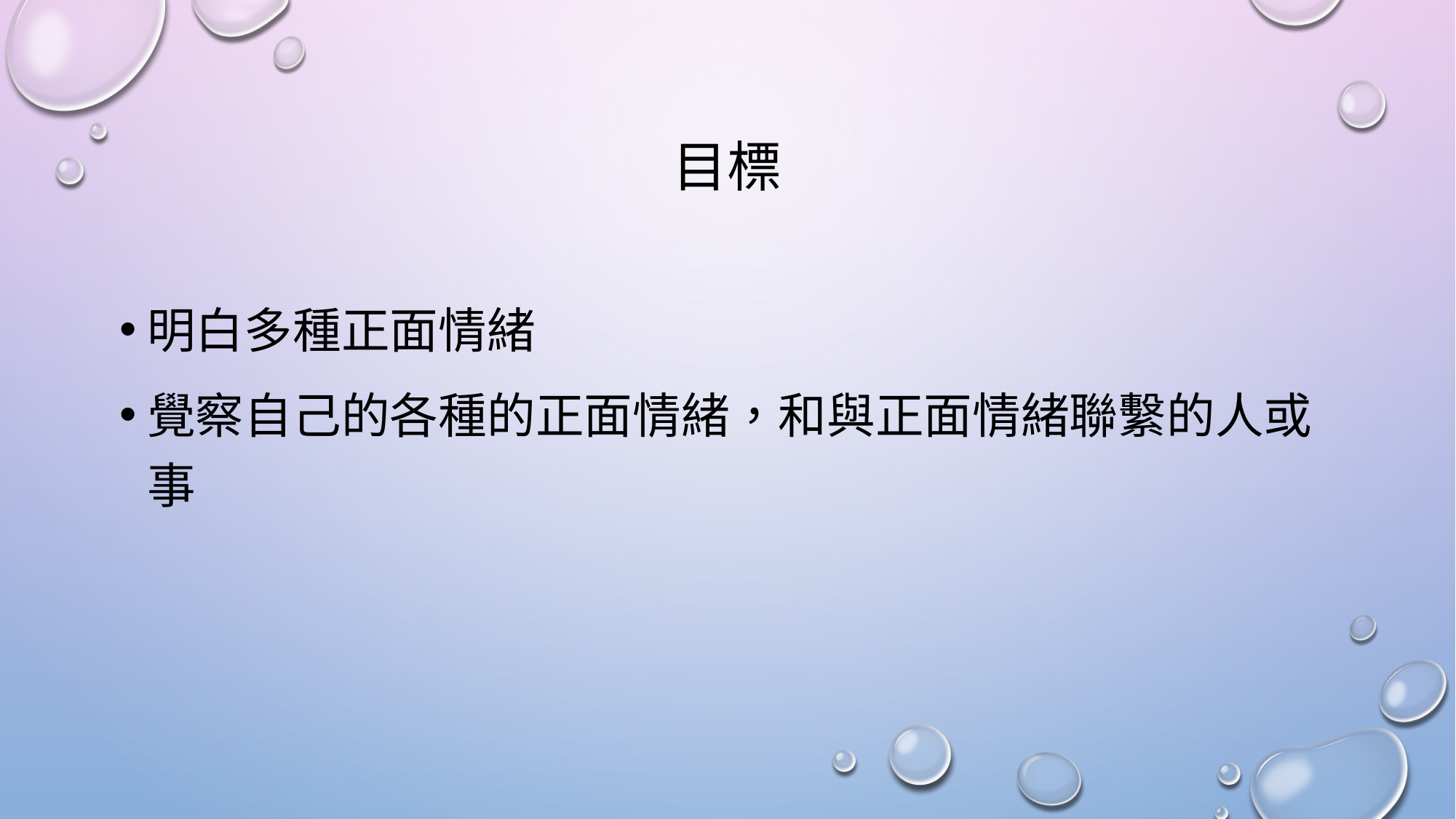

# 目標
明白多種正面情緒
覺察自己的各種的正面情緒，和與正面情緒聯繫的人或事